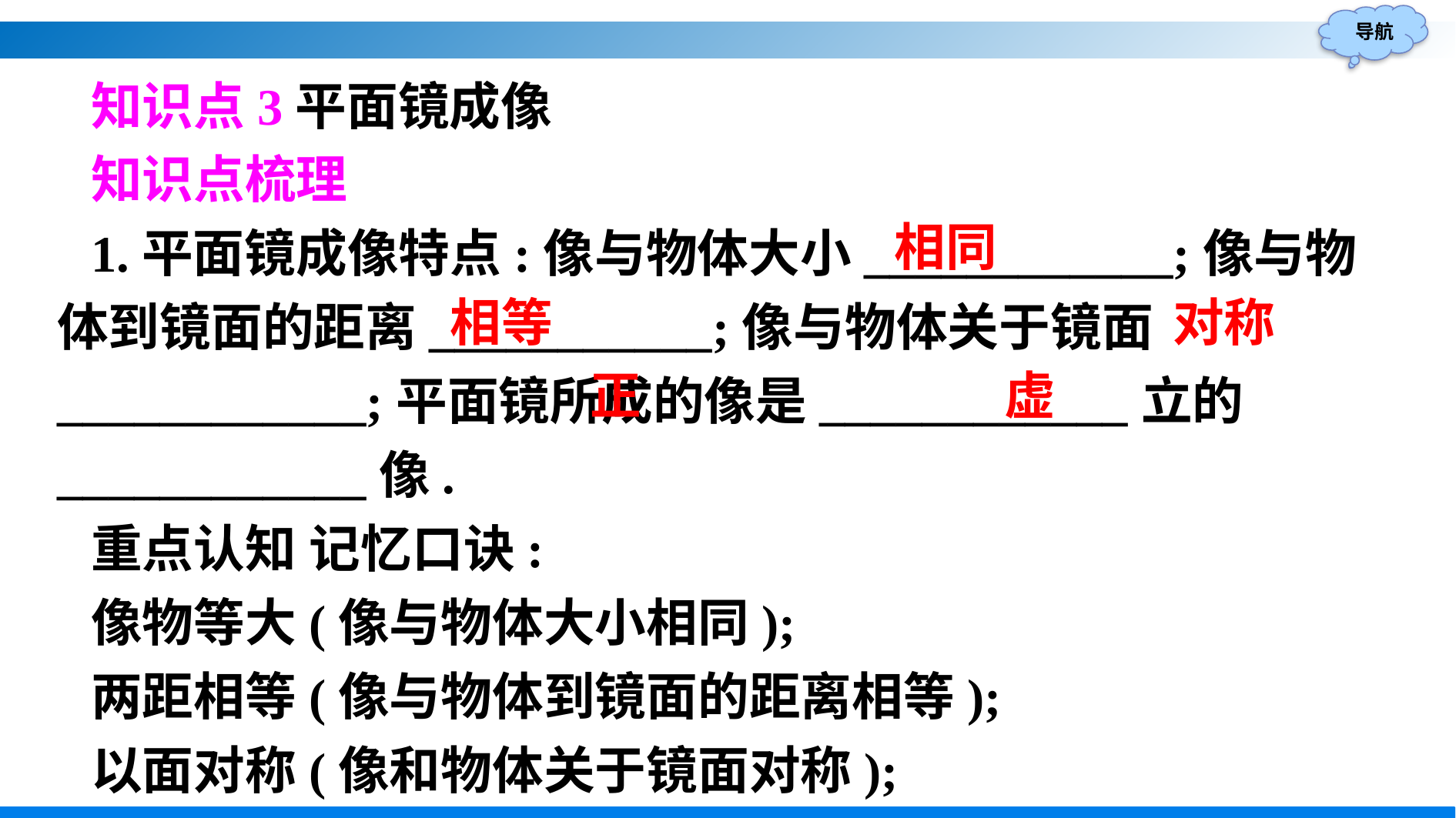

知识点3平面镜成像
知识点梳理
1.平面镜成像特点:像与物体大小____________;像与物体到镜面的距离___________;像与物体关于镜面____________;平面镜所成的像是____________立的____________像.
重点认知 记忆口诀:
像物等大(像与物体大小相同);
两距相等(像与物体到镜面的距离相等);
以面对称(像和物体关于镜面对称);
成像为虚(平面镜所成的像是虚像).
相同
相等
对称
虚
正